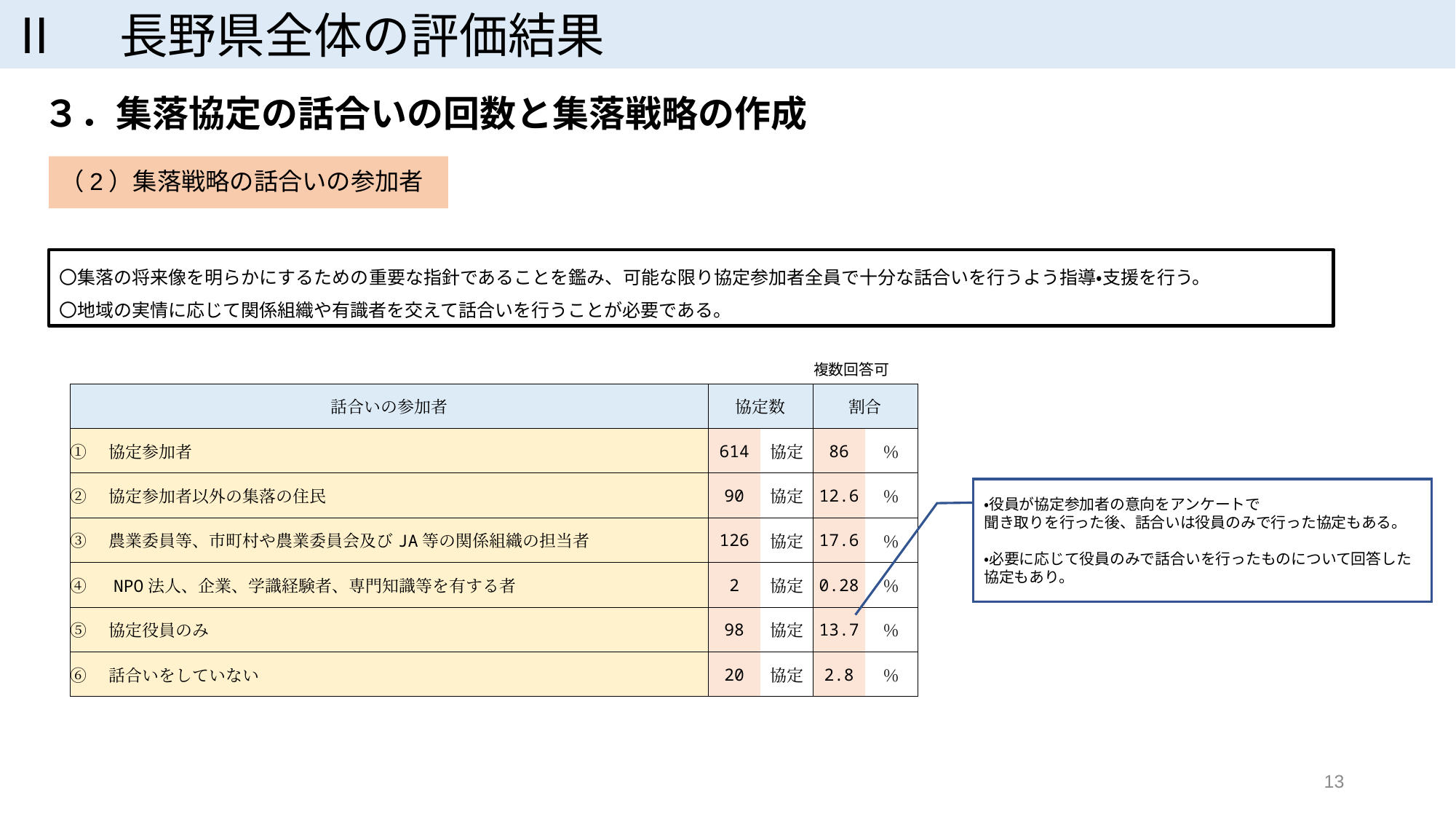

Ⅱ　長野県全体の評価結果
３．集落協定の話合いの回数と集落戦略の作成
（2）集落戦略の話合いの参加者
〇集落の将来像を明らかにするための重要な指針であることを鑑み、可能な限り協定参加者全員で十分な話合いを行うよう指導・支援を行う。
〇地域の実情に応じて関係組織や有識者を交えて話合いを行うことが必要である。
複数回答可
| 話合いの参加者 | 協定数 |  | 割合 |  |
| --- | --- | --- | --- | --- |
| ①　協定参加者 | 614 | 協定 | 86 | ％ |
| ②　協定参加者以外の集落の住民 | 90 | 協定 | 12.6 | ％ |
| ③　農業委員等、市町村や農業委員会及びJA等の関係組織の担当者 | 126 | 協定 | 17.6 | ％ |
| ④　NPO法人、企業、学識経験者、専門知識等を有する者 | 2 | 協定 | 0.28 | ％ |
| ⑤　協定役員のみ | 98 | 協定 | 13.7 | ％ |
| ⑥　話合いをしていない | 20 | 協定 | 2.8 | ％ |
・役員が協定参加者の意向をアンケートで
聞き取りを行った後、話合いは役員のみで行った協定もある。

・必要に応じて役員のみで話合いを行ったものについて回答した協定もあり。

13